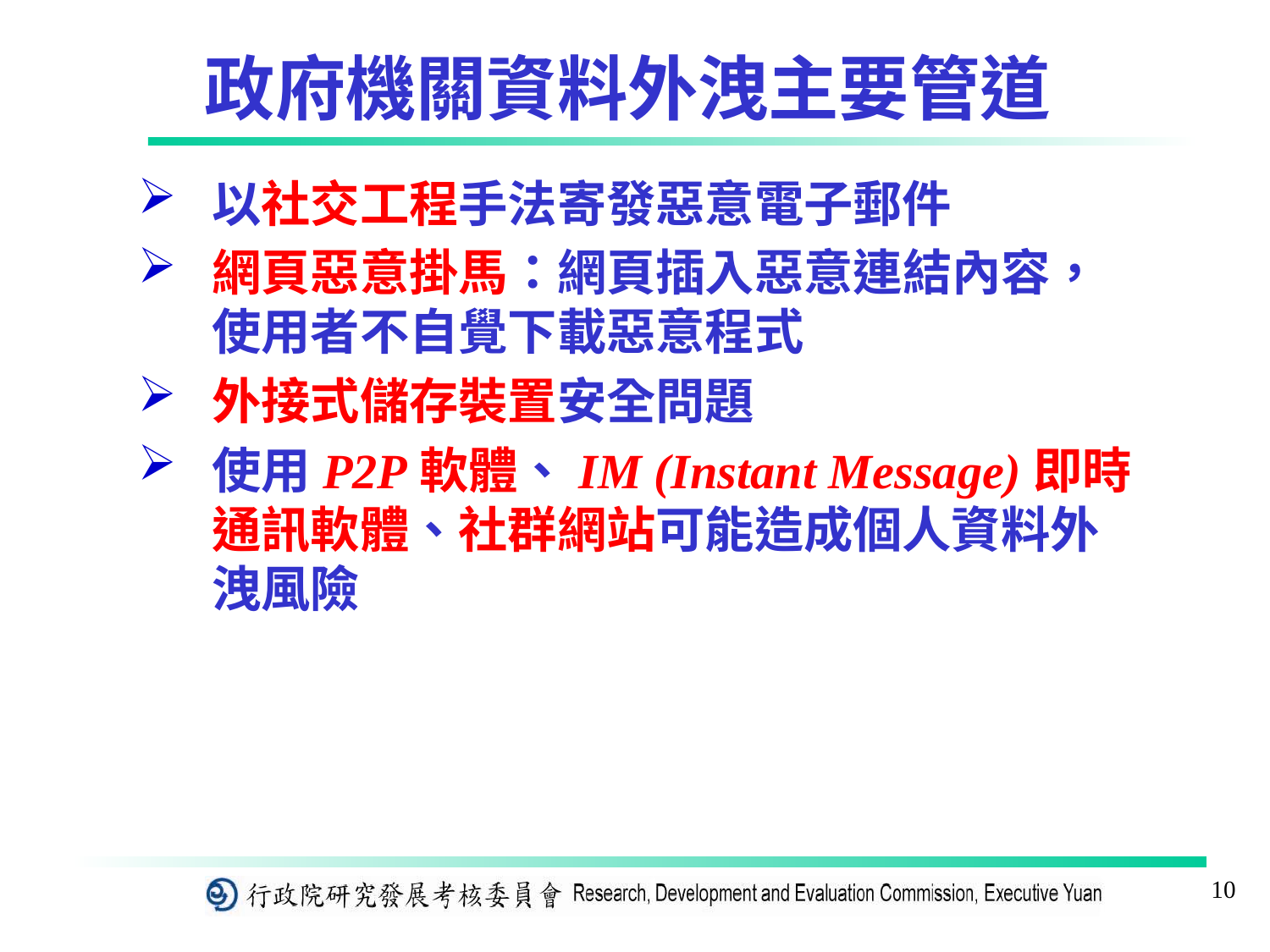

政府機關資料外洩主要管道
以社交工程手法寄發惡意電子郵件
網頁惡意掛馬：網頁插入惡意連結內容，使用者不自覺下載惡意程式
外接式儲存裝置安全問題
使用P2P軟體、IM (Instant Message)即時通訊軟體、社群網站可能造成個人資料外洩風險
10